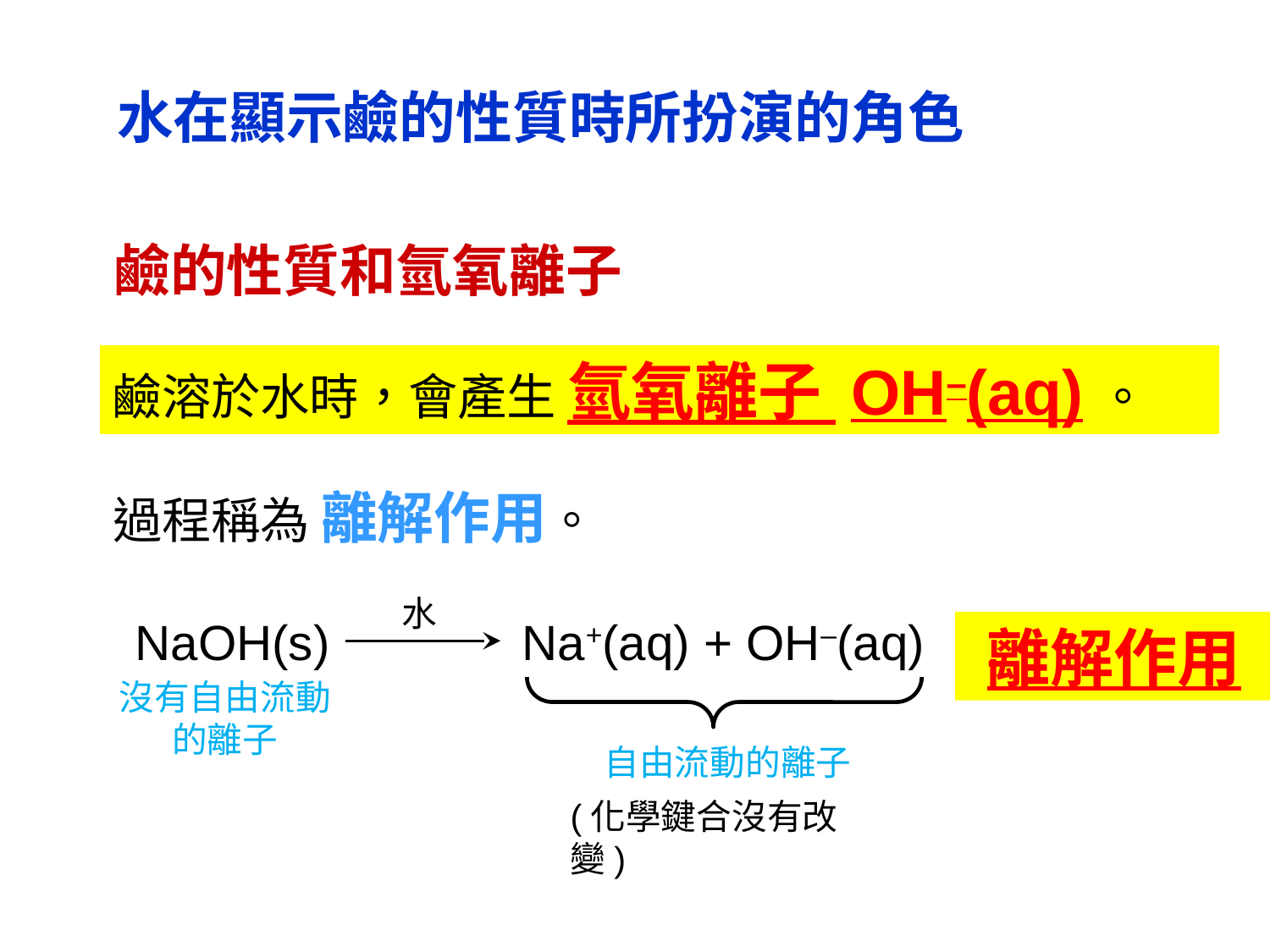

水在顯示鹼的性質時所扮演的角色
鹼的性質和氫氧離子
鹼溶於水時，會產生 氫氧離子 OH–(aq)。
過程稱為 離解作用。

水
NaOH(s)              Na+(aq) + OH–(aq)
離解作用
沒有自由流動的離子
自由流動的離子
(化學鍵合沒有改變)